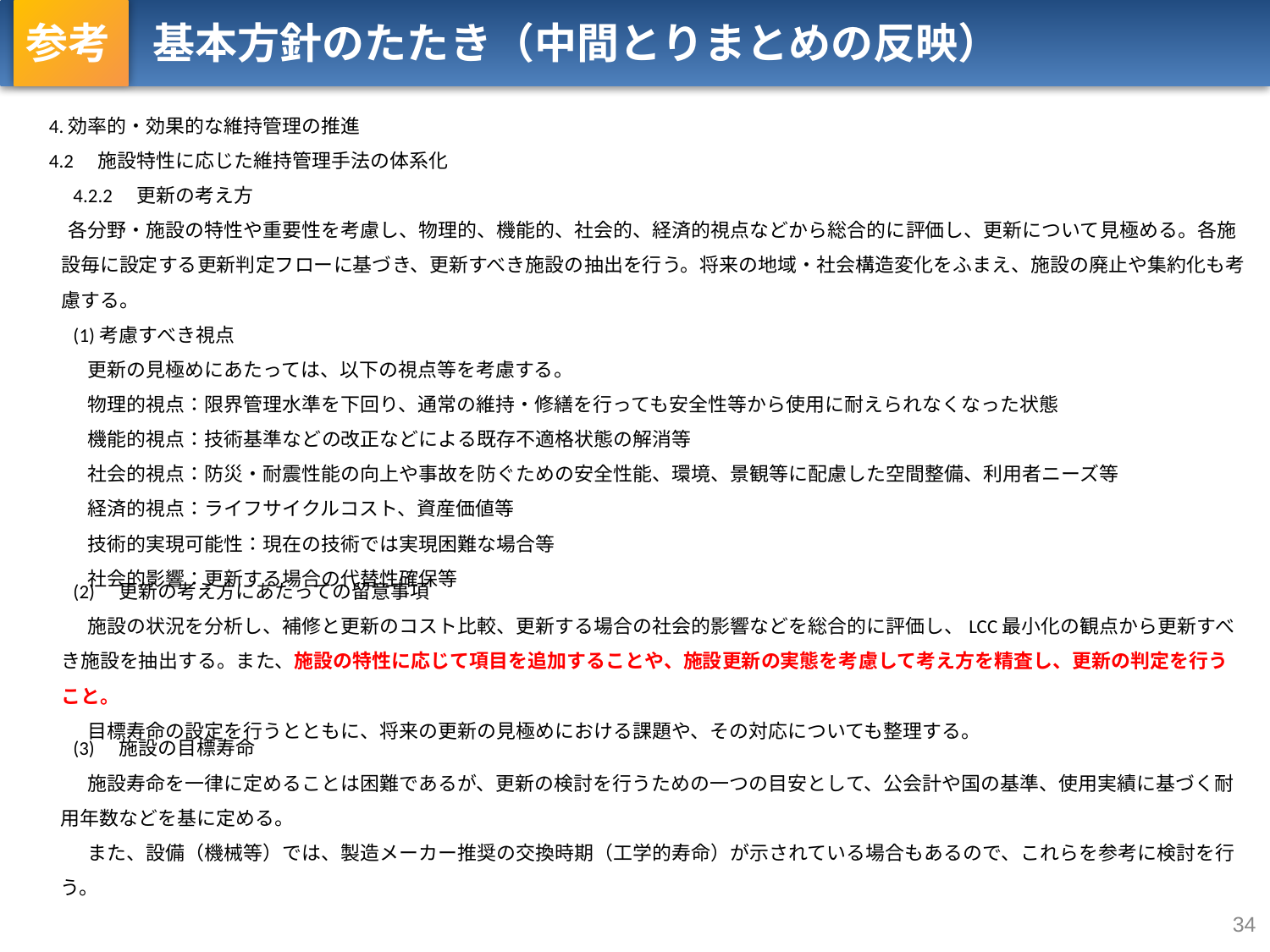

参考　基本方針のたたき（中間とりまとめの反映）
4.効率的・効果的な維持管理の推進
4.2　施設特性に応じた維持管理手法の体系化
　4.2.2　更新の考え方
　各分野・施設の特性や重要性を考慮し、物理的、機能的、社会的、経済的視点などから総合的に評価し、更新について見極める。各施設毎に設定する更新判定フローに基づき、更新すべき施設の抽出を行う。将来の地域・社会構造変化をふまえ、施設の廃止や集約化も考慮する。
　(1)考慮すべき視点
　　更新の見極めにあたっては、以下の視点等を考慮する。
　　物理的視点：限界管理水準を下回り、通常の維持・修繕を行っても安全性等から使用に耐えられなくなった状態
　　機能的視点：技術基準などの改正などによる既存不適格状態の解消等
　　社会的視点：防災・耐震性能の向上や事故を防ぐための安全性能、環境、景観等に配慮した空間整備、利用者ニーズ等
　　経済的視点：ライフサイクルコスト、資産価値等
　　技術的実現可能性：現在の技術では実現困難な場合等
　　社会的影響：更新する場合の代替性確保等
　(2)　更新の考え方にあたっての留意事項
　　施設の状況を分析し、補修と更新のコスト比較、更新する場合の社会的影響などを総合的に評価し、LCC最小化の観点から更新すべき施設を抽出する。また、施設の特性に応じて項目を追加することや、施設更新の実態を考慮して考え方を精査し、更新の判定を行うこと。
　　目標寿命の設定を行うとともに、将来の更新の見極めにおける課題や、その対応についても整理する。
　(3)　施設の目標寿命
　　施設寿命を一律に定めることは困難であるが、更新の検討を行うための一つの目安として、公会計や国の基準、使用実績に基づく耐用年数などを基に定める。
　　また、設備（機械等）では、製造メーカー推奨の交換時期（工学的寿命）が示されている場合もあるので、これらを参考に検討を行う。
34